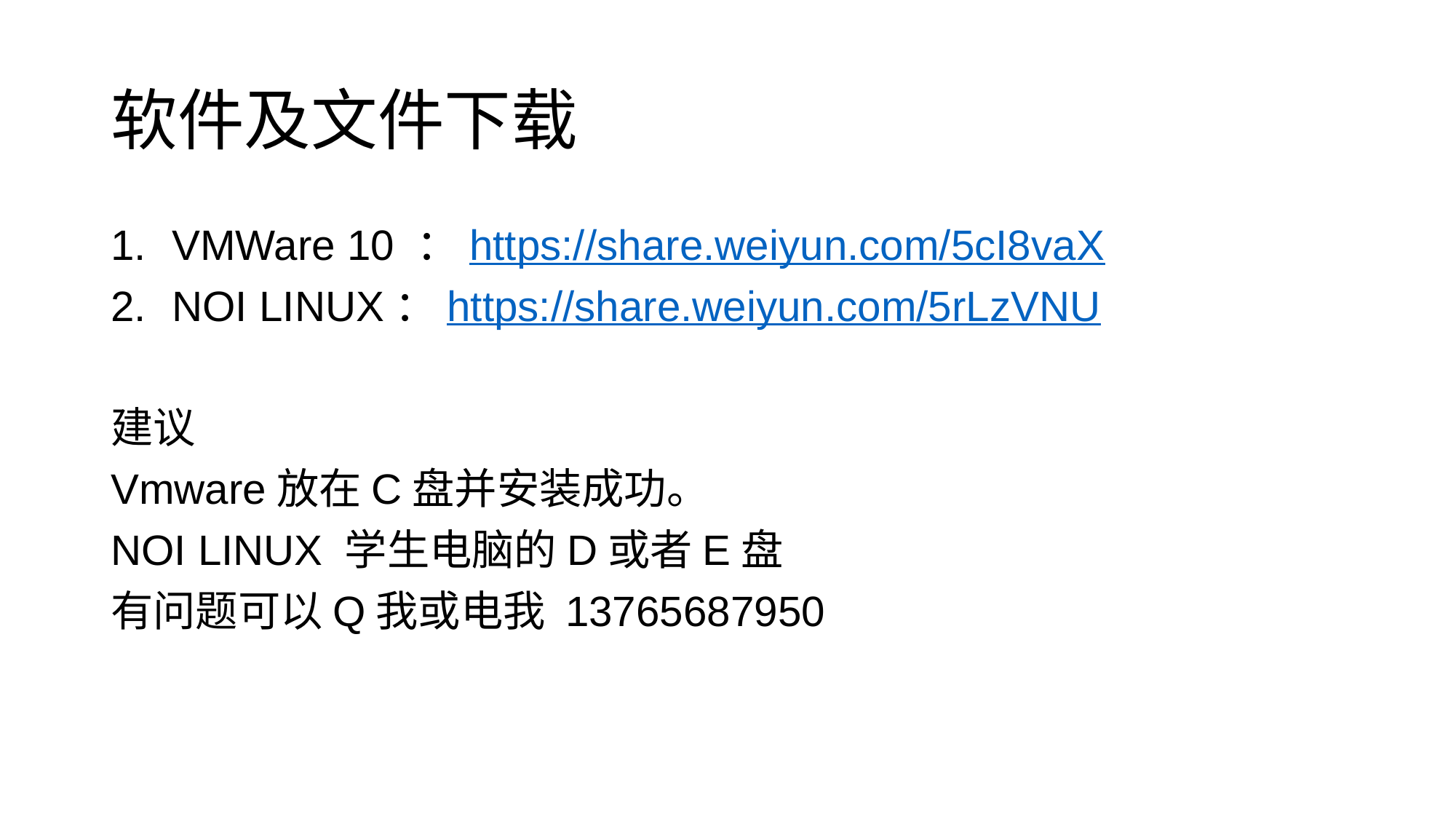

# 软件及文件下载
VMWare 10 ：https://share.weiyun.com/5cI8vaX
NOI LINUX：https://share.weiyun.com/5rLzVNU

建议
Vmware放在C盘并安装成功。
NOI LINUX 学生电脑的D或者E盘
有问题可以Q我或电我 13765687950